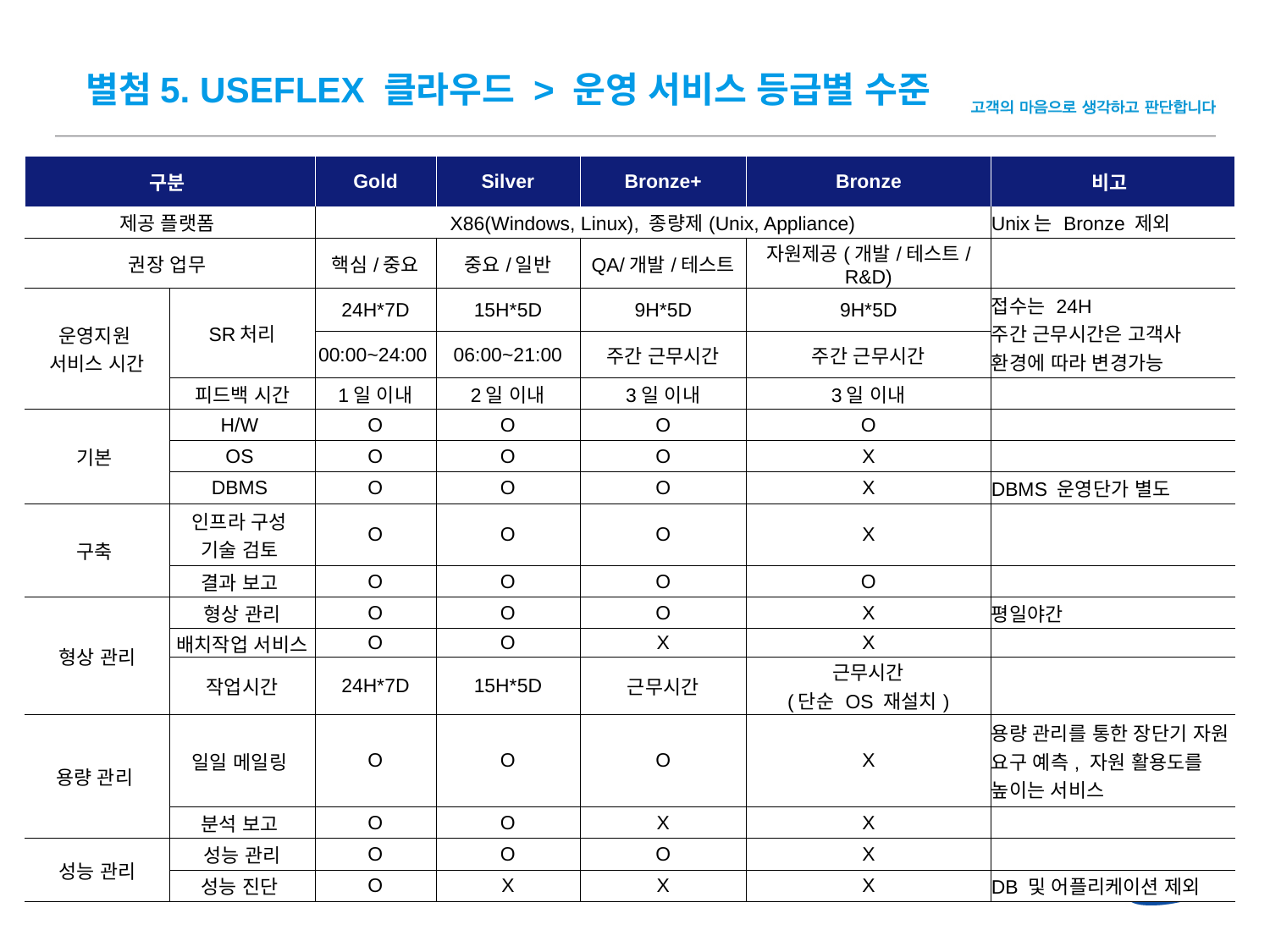

별첨5. USEFLEX 클라우드 > 운영 서비스 등급별 수준
| 구분 |  | Gold | Silver | Bronze+ | Bronze | 비고 |
| --- | --- | --- | --- | --- | --- | --- |
| 제공 플랫폼 |  | X86(Windows, Linux), 종량제(Unix, Appliance) |  |  |  | Unix는 Bronze 제외 |
| 권장 업무 |  | 핵심/중요 | 중요/일반 | QA/개발/테스트 | 자원제공(개발/테스트/R&D) |  |
| 운영지원 서비스 시간 | SR처리 | 24H\*7D | 15H\*5D | 9H\*5D | 9H\*5D | 접수는 24H 주간 근무시간은 고객사 환경에 따라 변경가능 |
|  |  | 00:00~24:00 | 06:00~21:00 | 주간 근무시간 | 주간 근무시간 |  |
|  | 피드백 시간 | 1일 이내 | 2일 이내 | 3일 이내 | 3일 이내 |  |
| 기본 | H/W | O | O | O | O |  |
|  | OS | O | O | O | X |  |
|  | DBMS | O | O | O | X | DBMS 운영단가 별도 |
| 구축 | 인프라 구성 기술 검토 | O | O | O | X |  |
|  | 결과 보고 | O | O | O | O |  |
| 형상 관리 | 형상 관리 | O | O | O | X | 평일야간 |
|  | 배치작업 서비스 | O | O | X | X |  |
|  | 작업시간 | 24H\*7D | 15H\*5D | 근무시간 | 근무시간 (단순 OS 재설치) |  |
| 용량 관리 | 일일 메일링 | O | O | O | X | 용량 관리를 통한 장단기 자원 요구 예측, 자원 활용도를 높이는 서비스 |
|  | 분석 보고 | O | O | X | X |  |
| 성능 관리 | 성능 관리 | O | O | O | X |  |
|  | 성능 진단 | O | X | X | X | DB 및 어플리케이션 제외 |